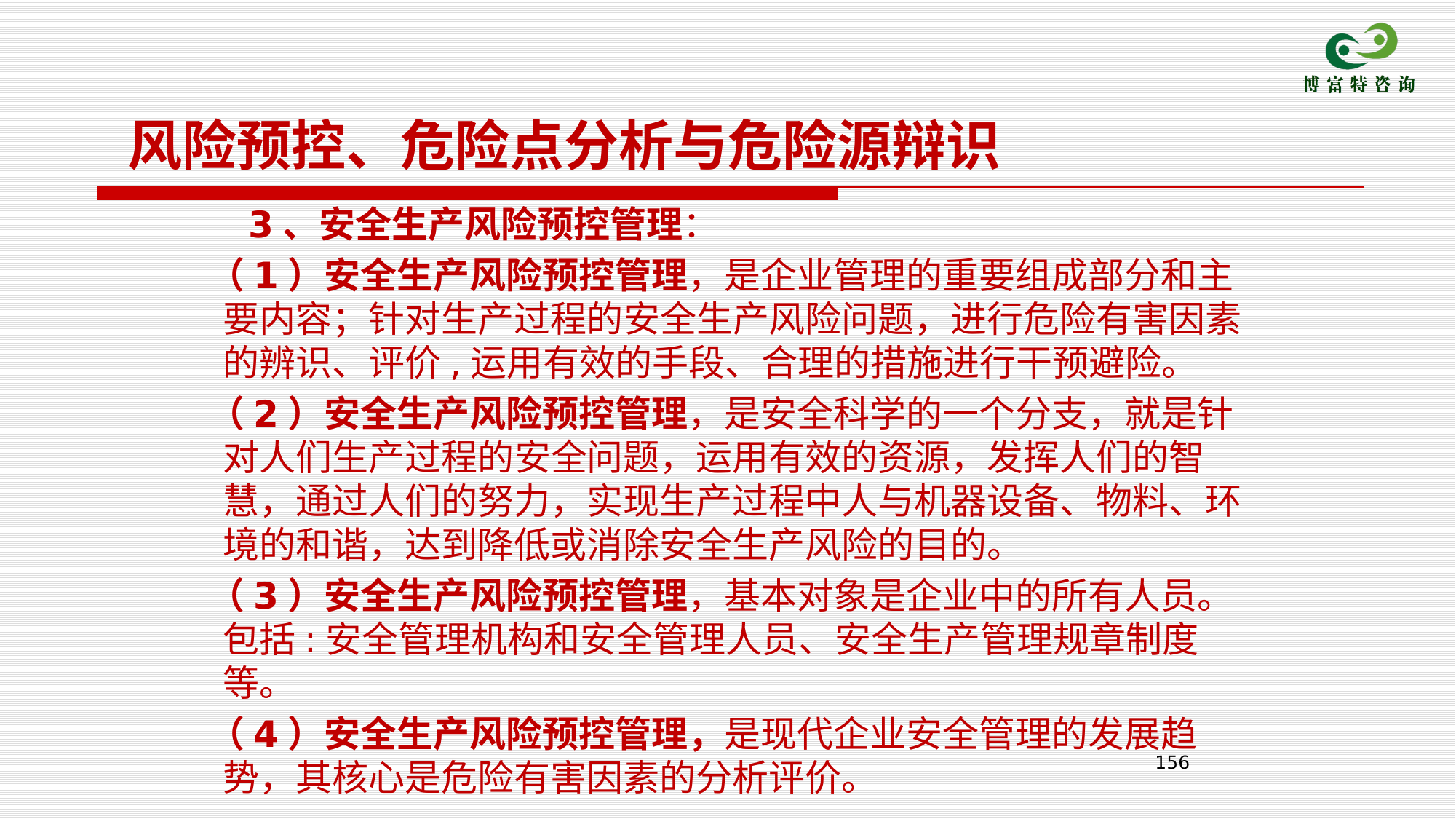

风险预控、危险点分析与危险源辩识
       3、安全生产风险预控管理：
    （1）安全生产风险预控管理，是企业管理的重要组成部分和主要内容；针对生产过程的安全生产风险问题，进行危险有害因素的辨识、评价,运用有效的手段、合理的措施进行干预避险。
    （2）安全生产风险预控管理，是安全科学的一个分支，就是针对人们生产过程的安全问题，运用有效的资源，发挥人们的智慧，通过人们的努力，实现生产过程中人与机器设备、物料、环境的和谐，达到降低或消除安全生产风险的目的。
    （3）安全生产风险预控管理，基本对象是企业中的所有人员。包括:安全管理机构和安全管理人员、安全生产管理规章制度等。
    （4）安全生产风险预控管理，是现代企业安全管理的发展趋势，其核心是危险有害因素的分析评价。

156